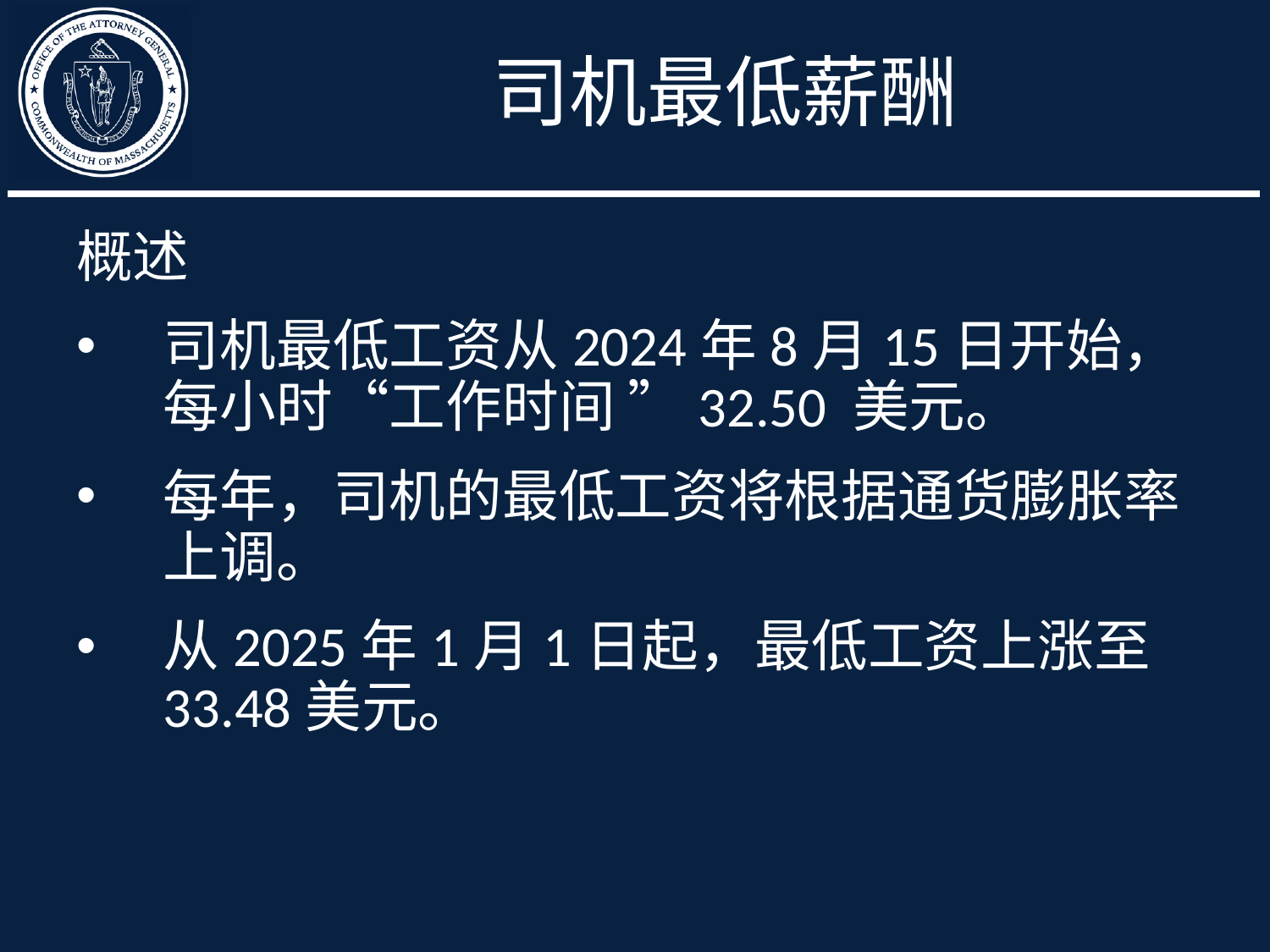

# 司机最低薪酬
概述
司机最低工资从2024年8月15日开始，每小时“工作时间 ”32.50 美元。
每年，司机的最低工资将根据通货膨胀率上调。
从2025年1月1日起，最低工资上涨至33.48美元。